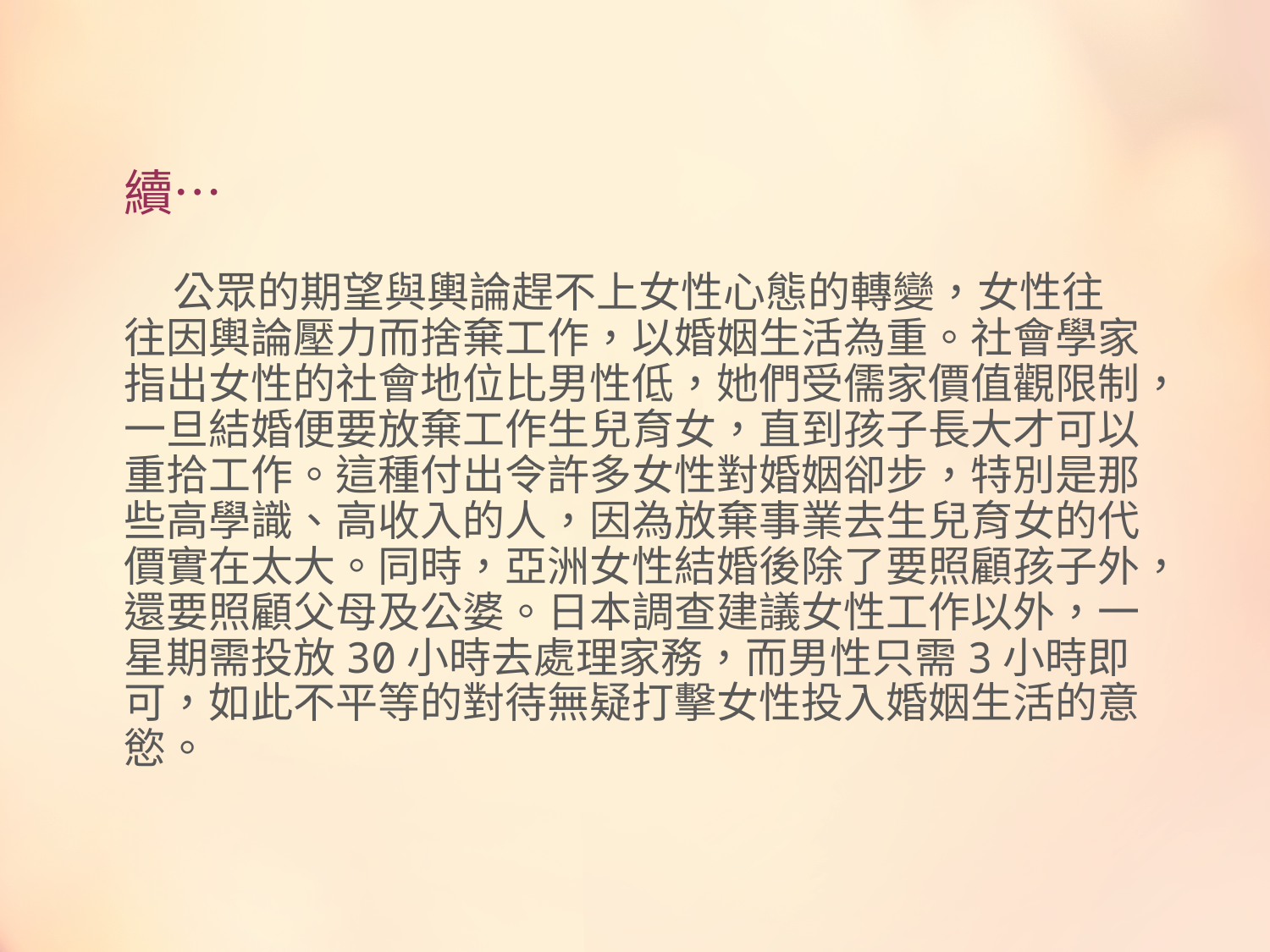

# 續…
公眾的期望與輿論趕不上女性心態的轉變，女性往往因輿論壓力而捨棄工作，以婚姻生活為重。社會學家指出女性的社會地位比男性低，她們受儒家價值觀限制，一旦結婚便要放棄工作生兒育女，直到孩子長大才可以重拾工作。這種付出令許多女性對婚姻卻步，特別是那些高學識、高收入的人，因為放棄事業去生兒育女的代價實在太大。同時，亞洲女性結婚後除了要照顧孩子外，還要照顧父母及公婆。日本調查建議女性工作以外，一星期需投放30小時去處理家務，而男性只需3小時即可，如此不平等的對待無疑打擊女性投入婚姻生活的意慾。